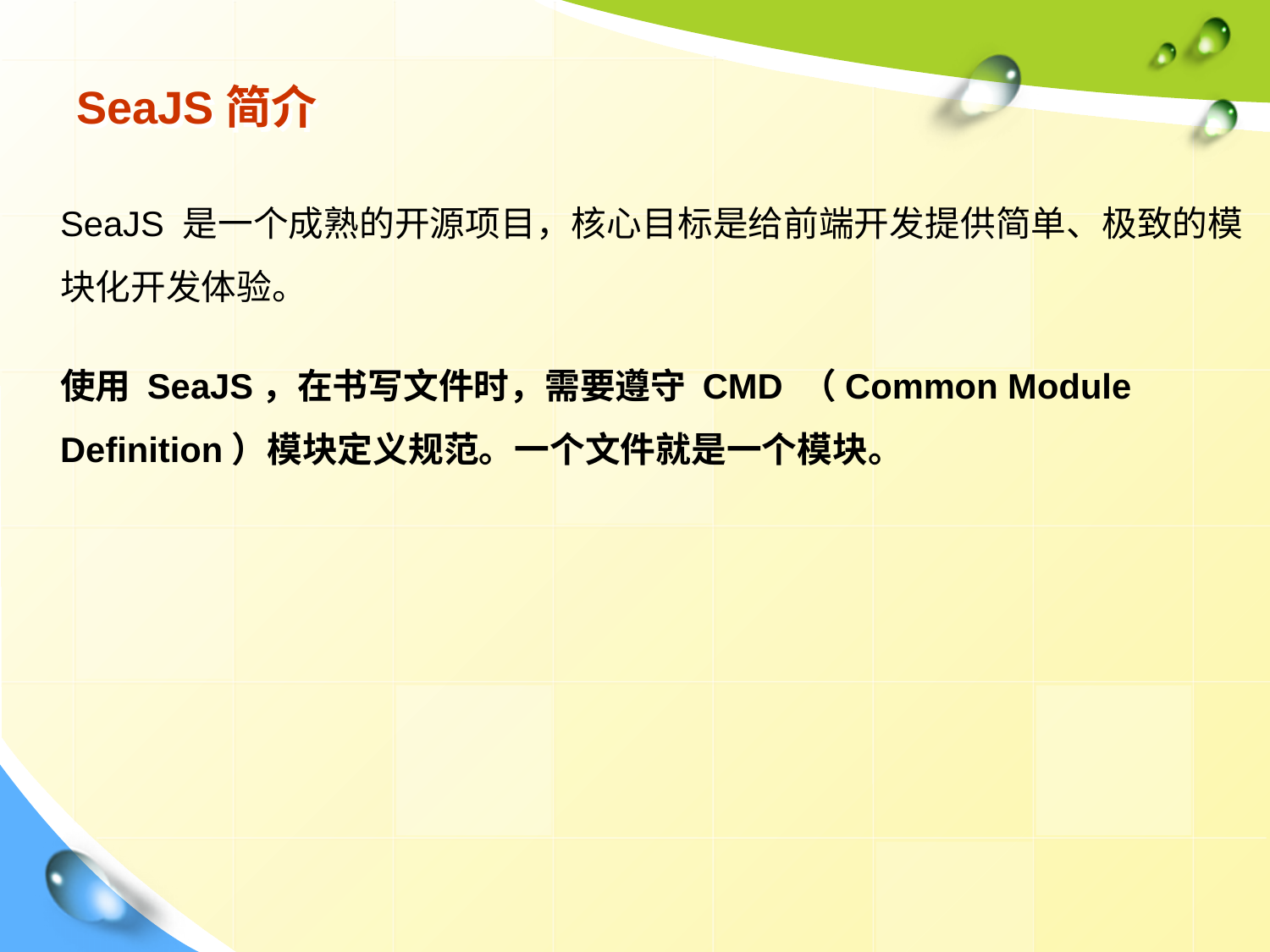

# SeaJS简介
SeaJS 是一个成熟的开源项目，核心目标是给前端开发提供简单、极致的模块化开发体验。
使用 SeaJS，在书写文件时，需要遵守 CMD （Common Module Definition）模块定义规范。一个文件就是一个模块。